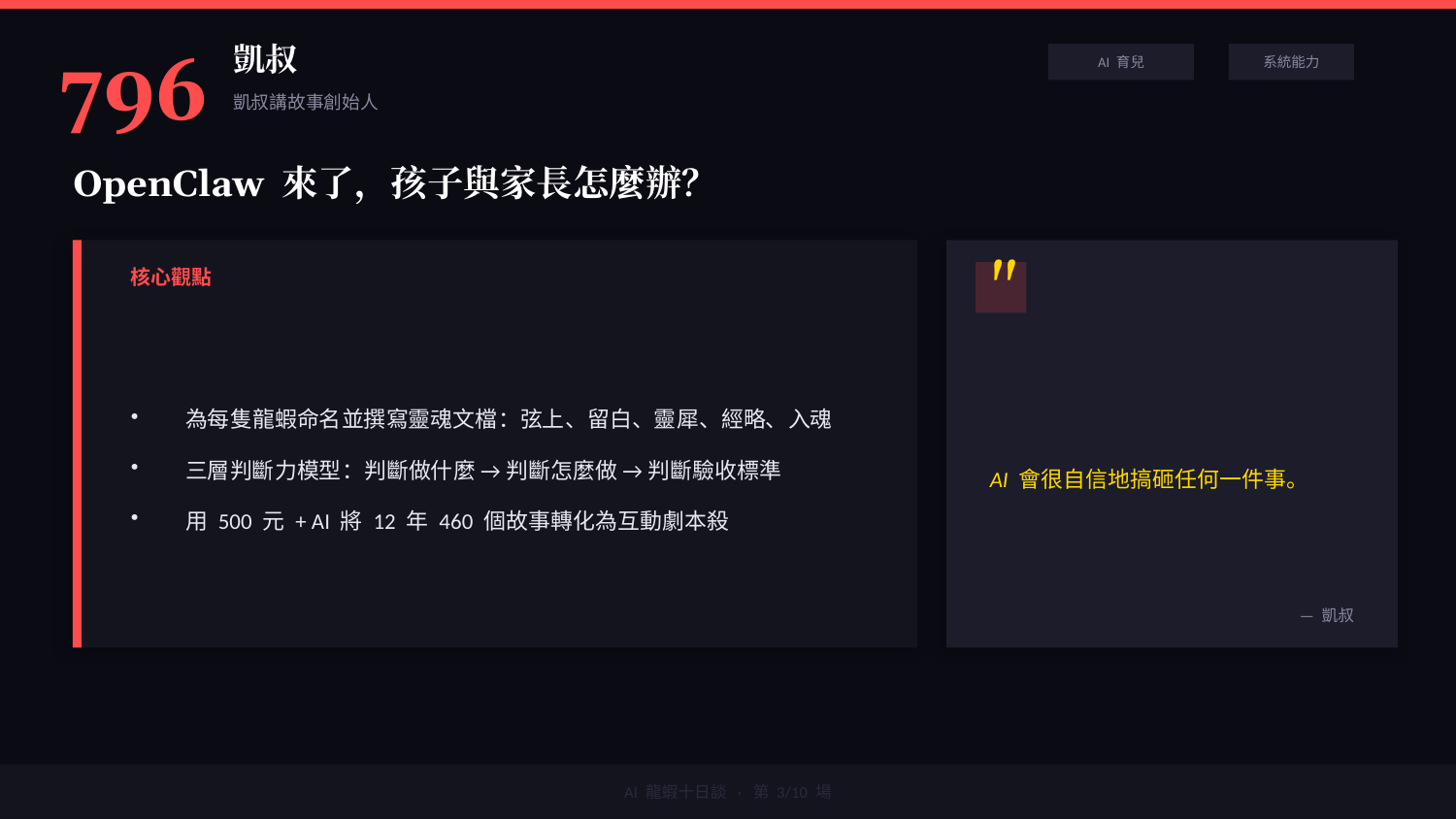

796
凱叔

AI 育兒

系統能力
凱叔講故事創始人
OpenClaw 來了，孩子與家長怎麼辦？

"
核心觀點

為每隻龍蝦命名並撰寫靈魂文檔：弦上、留白、靈犀、經略、入魂
三層判斷力模型：判斷做什麼 → 判斷怎麼做 → 判斷驗收標準
用 500 元 + AI 將 12 年 460 個故事轉化為互動劇本殺
AI 會很自信地搞砸任何一件事。
— 凱叔

AI 龍蝦十日談  ·  第 3/10 場